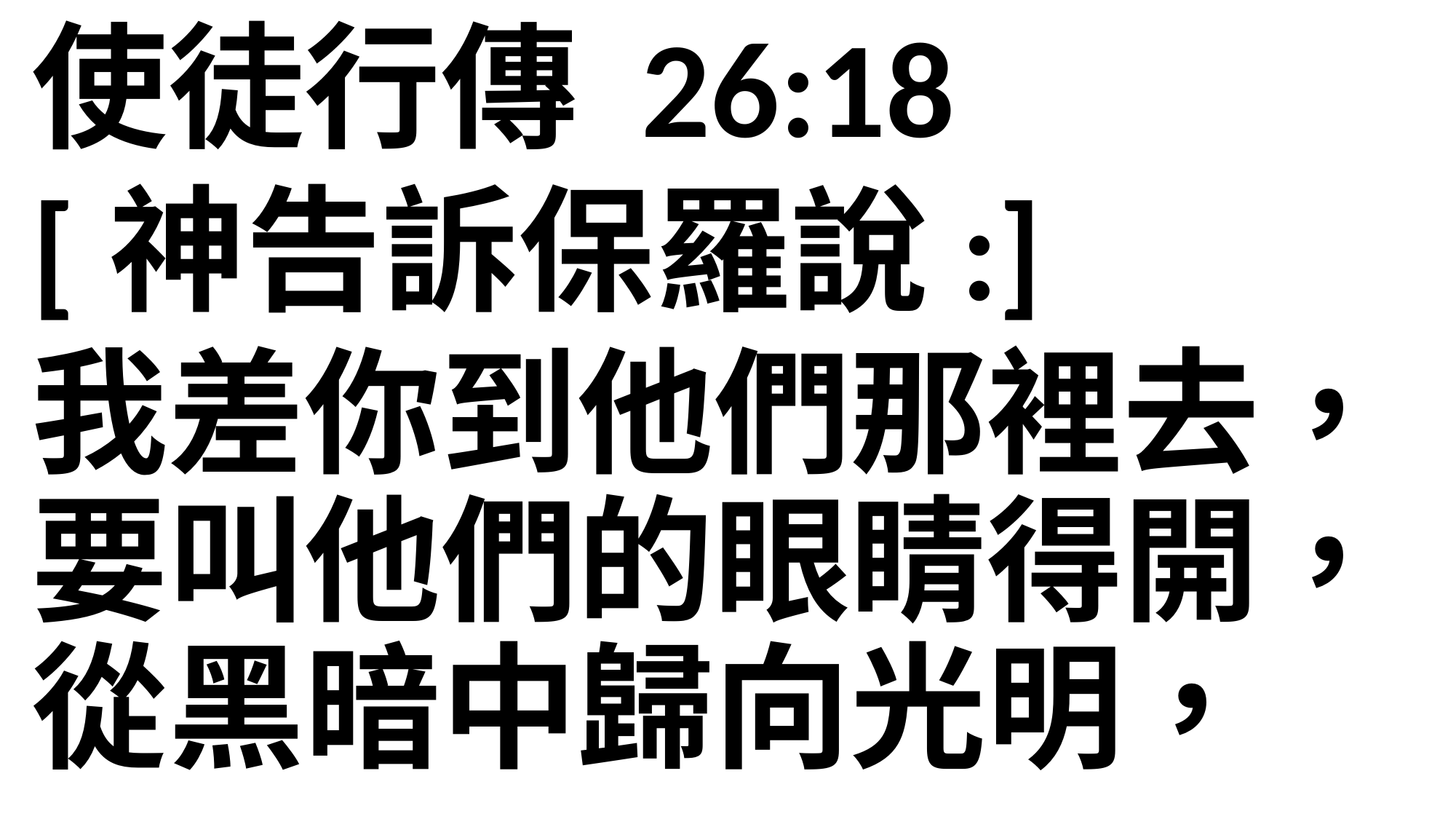

使徒行傳 26:18
[神告訴保羅說:]
我差你到他們那裡去，要叫他們的眼睛得開，從黑暗中歸向光明，